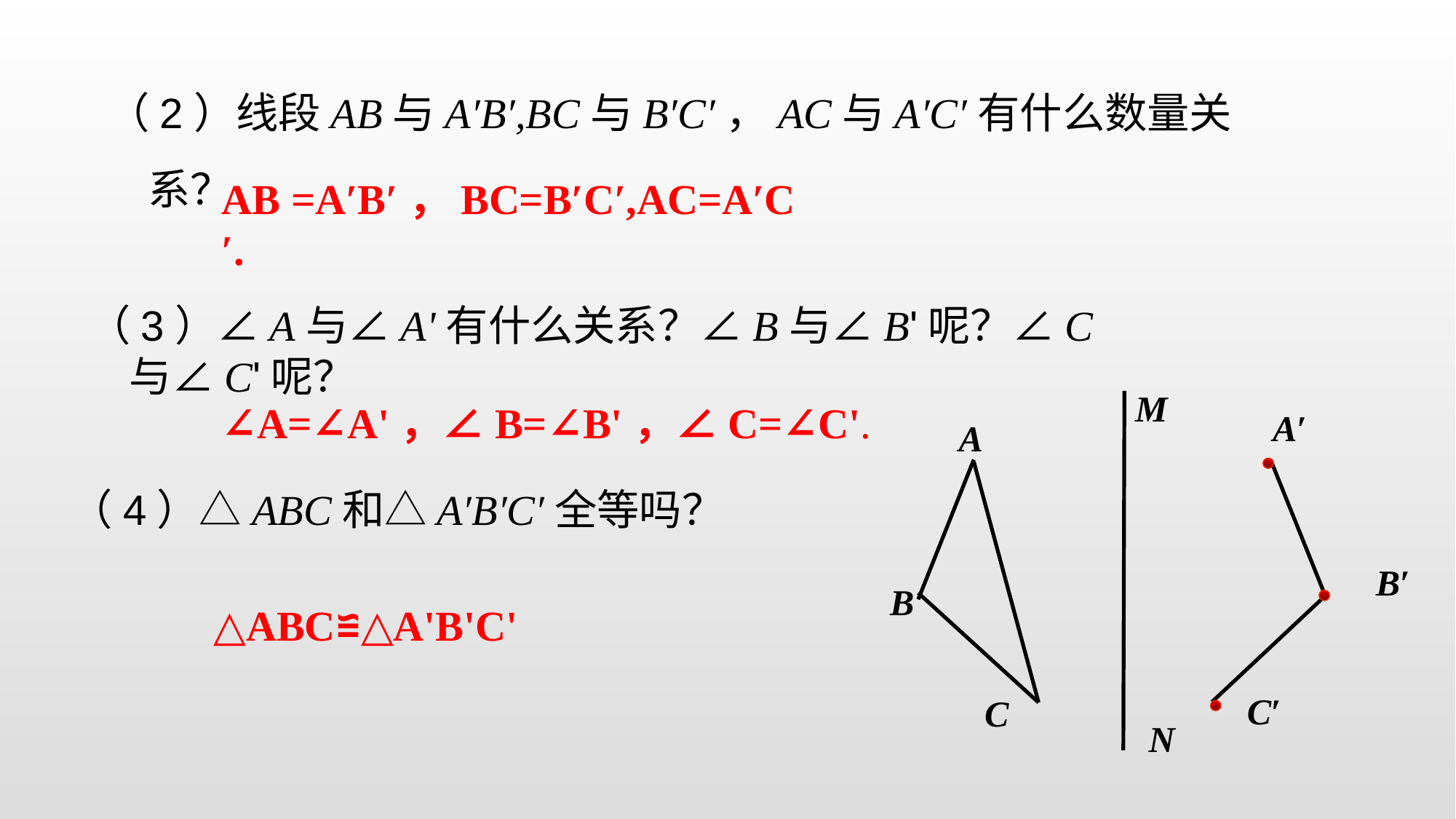

（2）线段AB与A′B′,BC与B′C′，AC与A′C′有什么数量关系？
AB =A′B′，BC=B′C′,AC=A′C′.
（3）∠A与∠A'有什么关系？∠B与∠B'呢？∠C与∠C'呢？
M
A′
A
B
C

B′

C′

N
∠A=∠A'，∠B=∠B'，∠C=∠C'.
（4）△ABC和△A′B′C′全等吗？
△ABC≌△A'B'C'